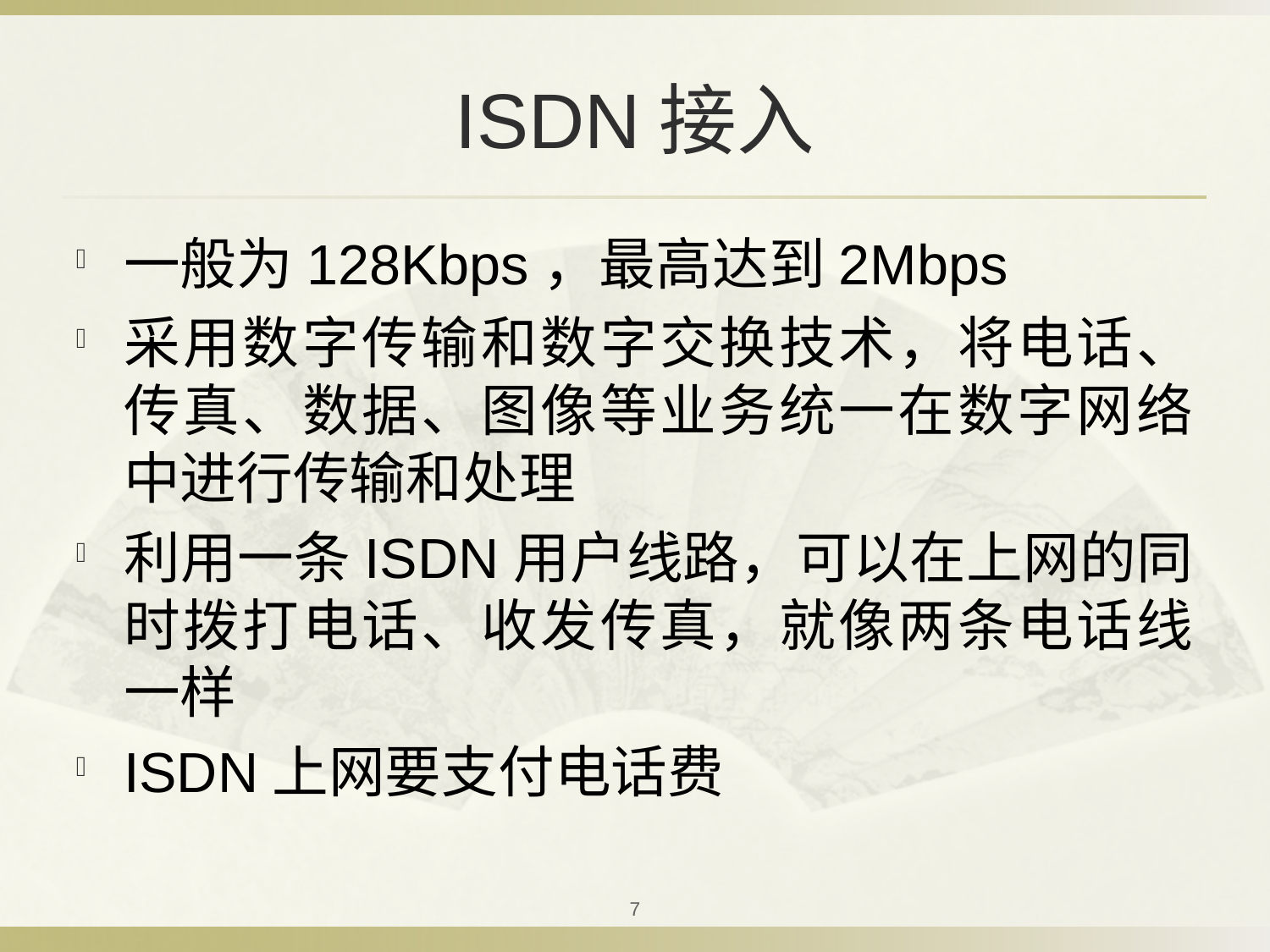

# ISDN接入
一般为128Kbps，最高达到2Mbps
采用数字传输和数字交换技术，将电话、传真、数据、图像等业务统一在数字网络中进行传输和处理
利用一条ISDN用户线路，可以在上网的同时拨打电话、收发传真，就像两条电话线一样
ISDN上网要支付电话费

7